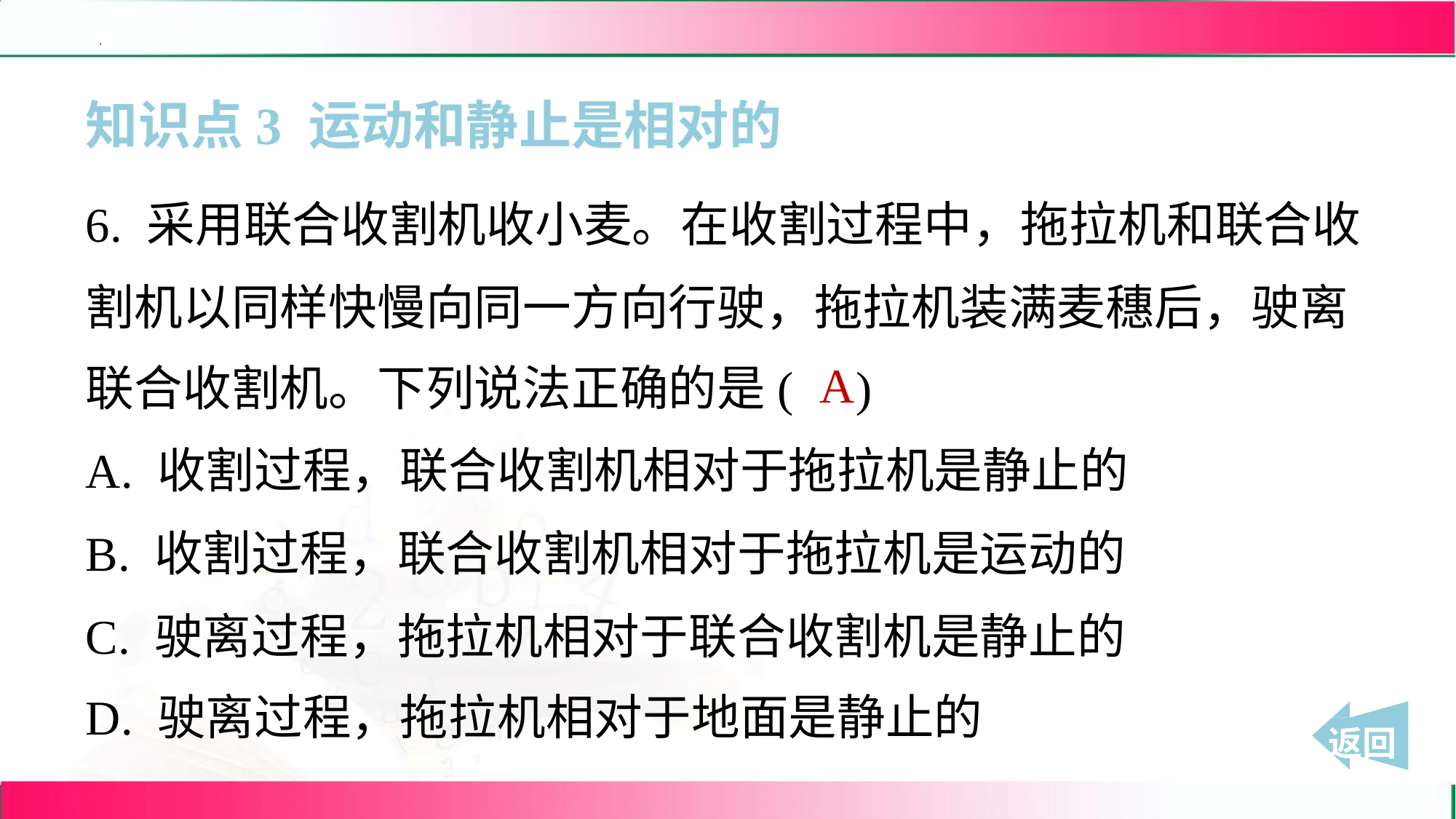

知识点3 运动和静止是相对的
6. 采用联合收割机收小麦。在收割过程中，拖拉机和联合收
割机以同样快慢向同一方向行驶，拖拉机装满麦穗后，驶离
联合收割机。下列说法正确的是(     )
A
A. 收割过程，联合收割机相对于拖拉机是静止的
B. 收割过程，联合收割机相对于拖拉机是运动的
C. 驶离过程，拖拉机相对于联合收割机是静止的
D. 驶离过程，拖拉机相对于地面是静止的
 返回